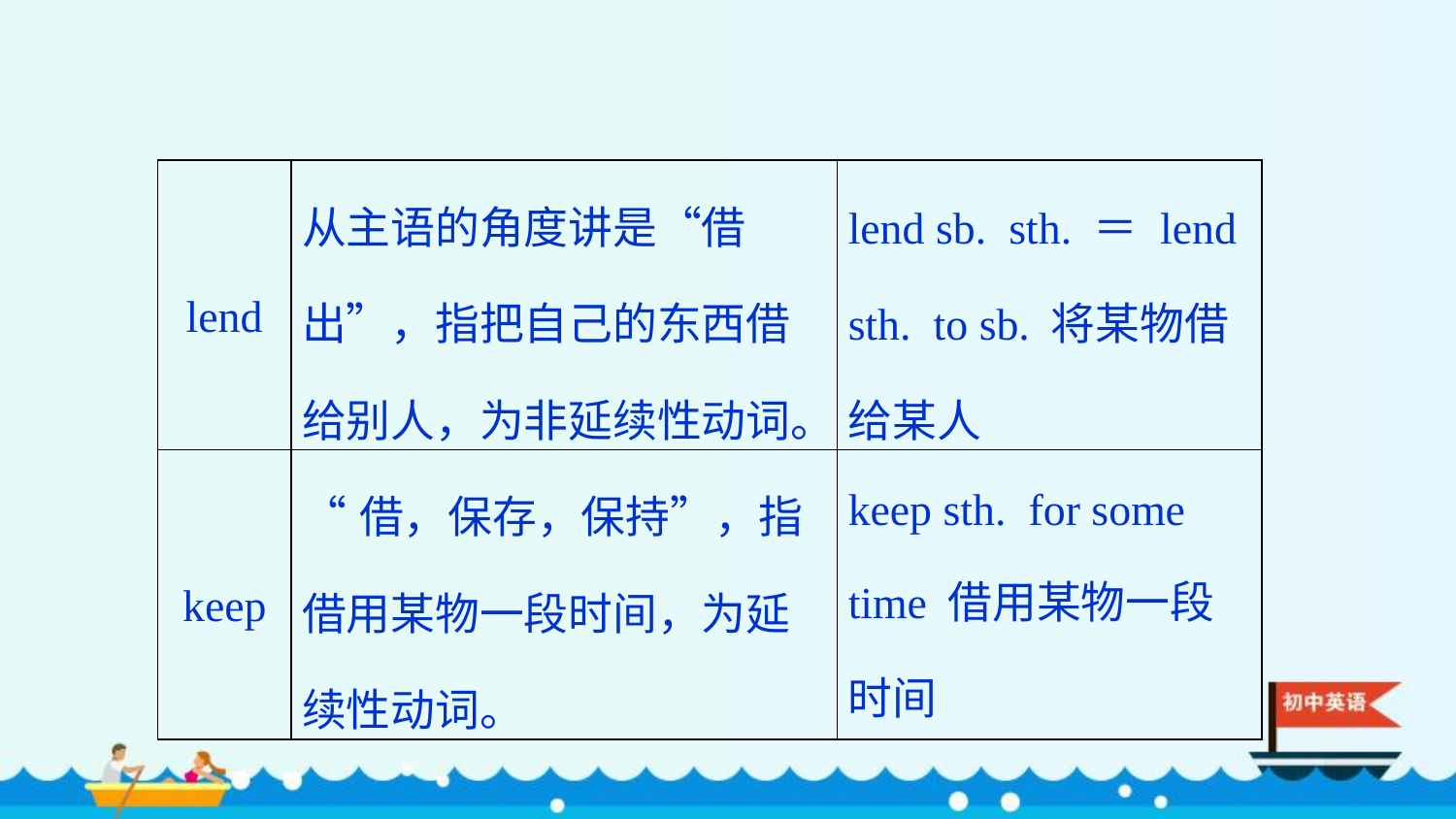

| lend | 从主语的角度讲是“借出”，指把自己的东西借给别人，为非延续性动词。 | lend sb. sth. ＝ lend sth. to sb. 将某物借给某人 |
| --- | --- | --- |
| keep | “借，保存，保持”，指借用某物一段时间，为延续性动词。 | keep sth. for some time 借用某物一段时间 |